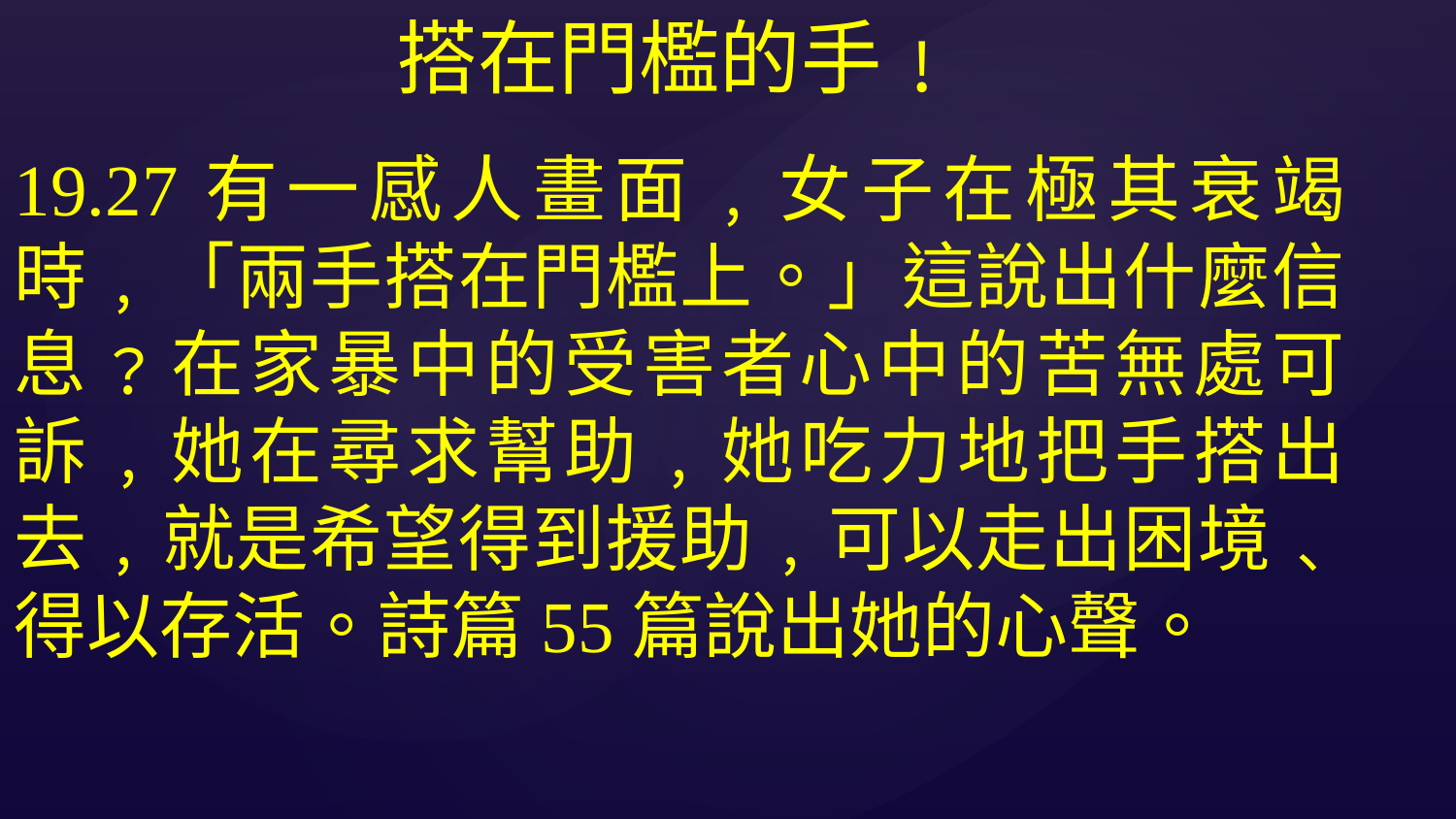

搭在門檻的手﹗

19.27有一感人畫面﹐女子在極其衰竭時﹐「兩手搭在門檻上。」這說出什麼信息﹖在家暴中的受害者心中的苦無處可訴﹐她在尋求幫助﹐她吃力地把手搭出去﹐就是希望得到援助﹐可以走出困境﹑得以存活。詩篇55篇說出她的心聲。